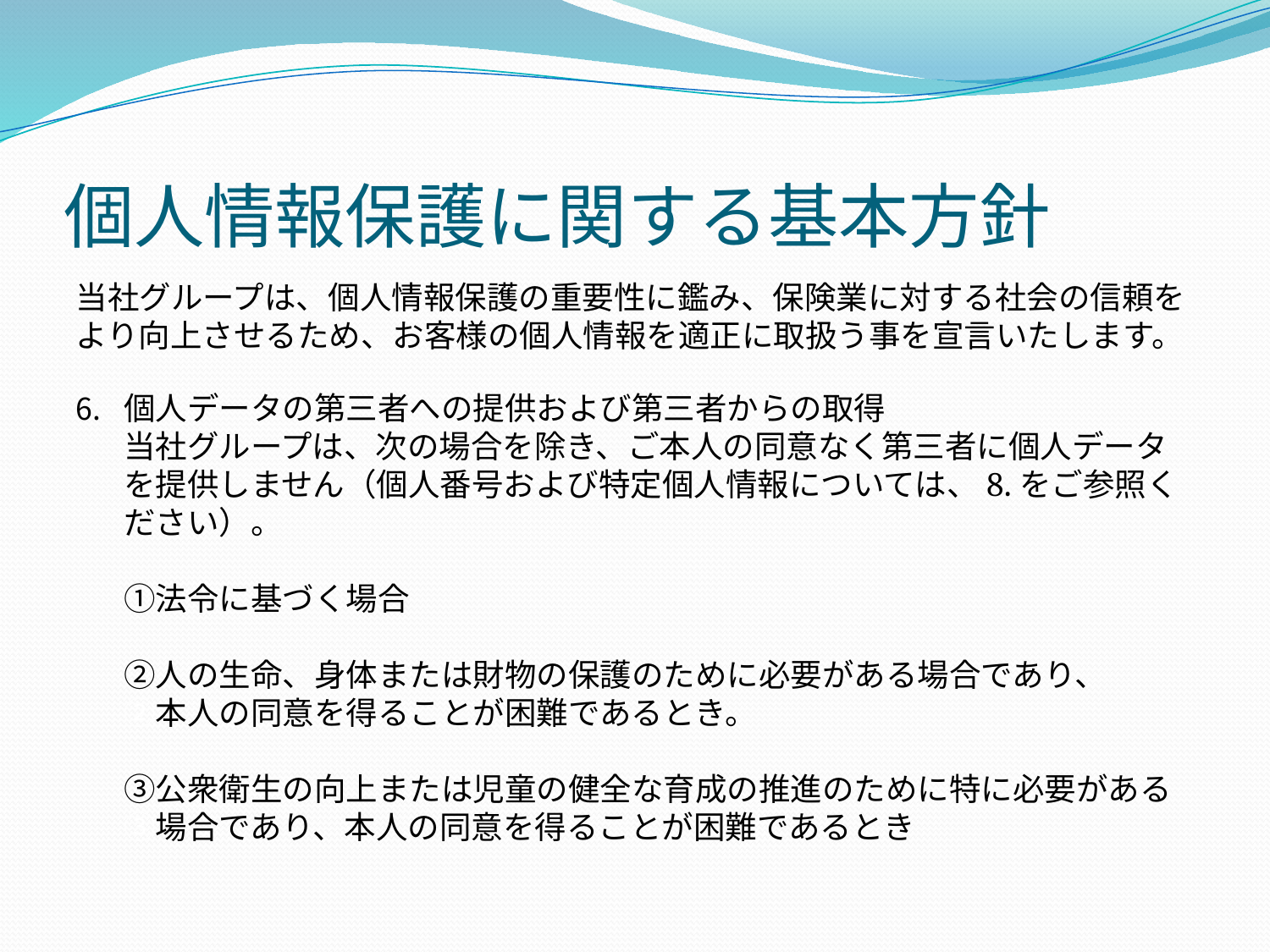

# 個人情報保護に関する基本方針
当社グループは、個人情報保護の重要性に鑑み、保険業に対する社会の信頼を
より向上させるため、お客様の個人情報を適正に取扱う事を宣言いたします。
個人データの第三者への提供および第三者からの取得
当社グループは、次の場合を除き、ご本人の同意なく第三者に個人データを提供しません（個人番号および特定個人情報については、8.をご参照ください）。
①法令に基づく場合
②人の生命、身体または財物の保護のために必要がある場合であり、
②本人の同意を得ることが困難であるとき。
③公衆衛生の向上または児童の健全な育成の推進のために特に必要がある
③場合であり、本人の同意を得ることが困難であるとき